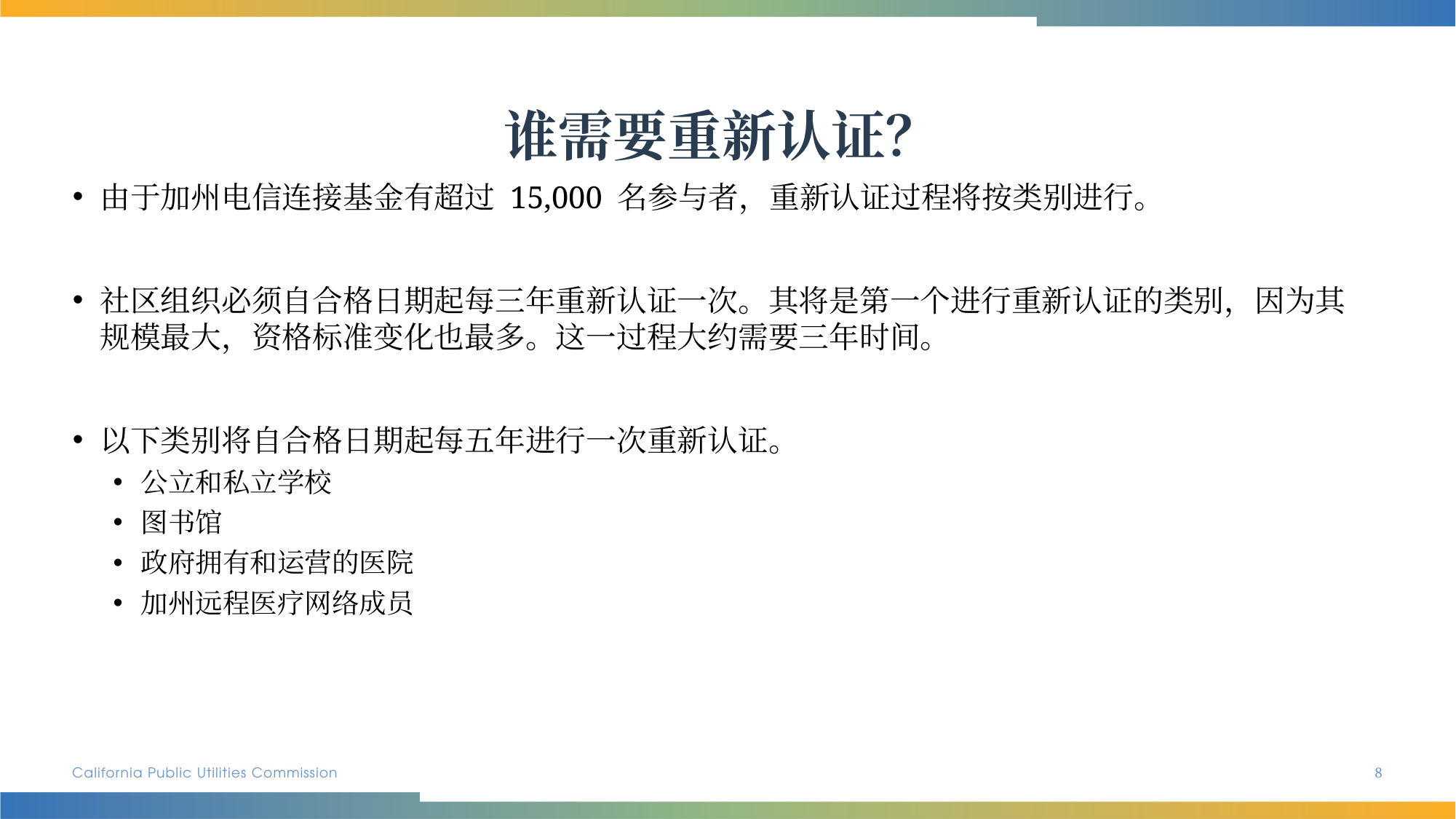

# 谁需要重新认证？
由于加州电信连接基金有超过 15,000 名参与者，重新认证过程将按类别进行。

社区组织必须自合格日期起每三年重新认证一次。其将是第一个进行重新认证的类别，因为其规模最大，资格标准变化也最多。这一过程大约需要三年时间。

以下类别将自合格日期起每五年进行一次重新认证。
公立和私立学校
图书馆
政府拥有和运营的医院
加州远程医疗网络成员
8